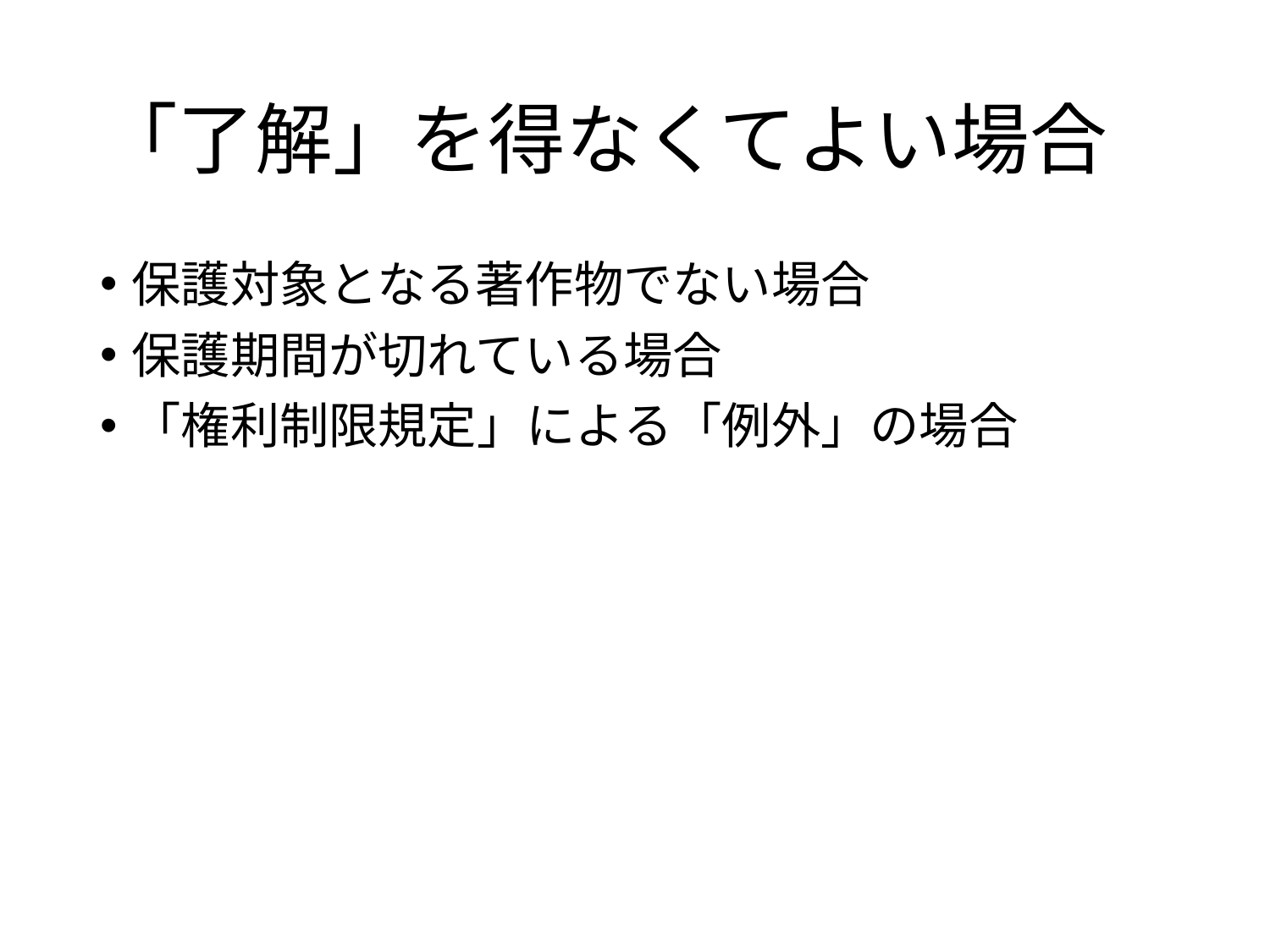

# 「了解」を得なくてよい場合
保護対象となる著作物でない場合
保護期間が切れている場合
「権利制限規定」による「例外」の場合